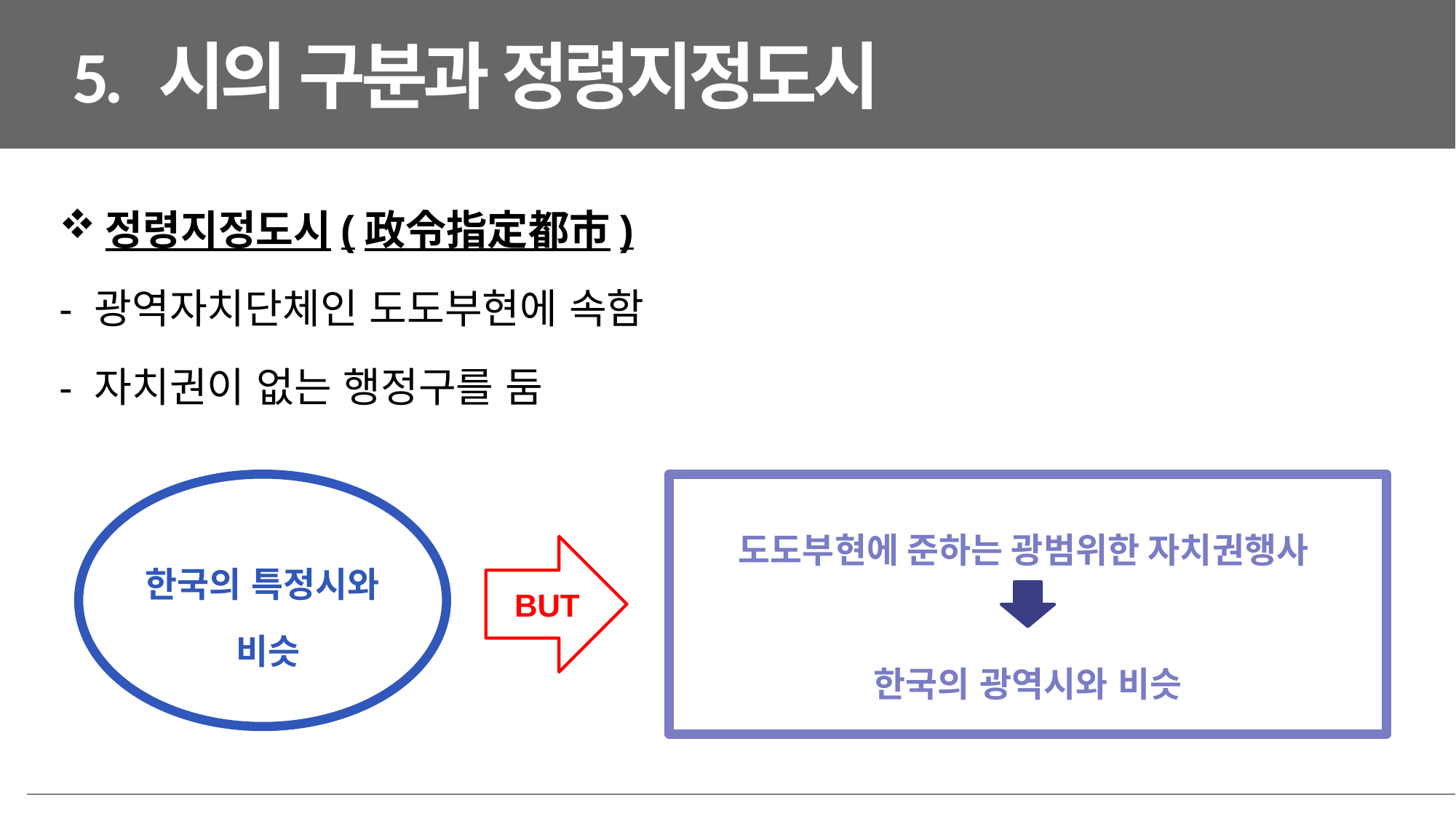

5. 시의 구분과 정령지정도시
정령지정도시(政令指定都市)
- 광역자치단체인 도도부현에 속함
- 자치권이 없는 행정구를 둠

한국의 특정시와
 비슷

도도부현에 준하는 광범위한 자치권행사

한국의 광역시와 비슷
  BUT